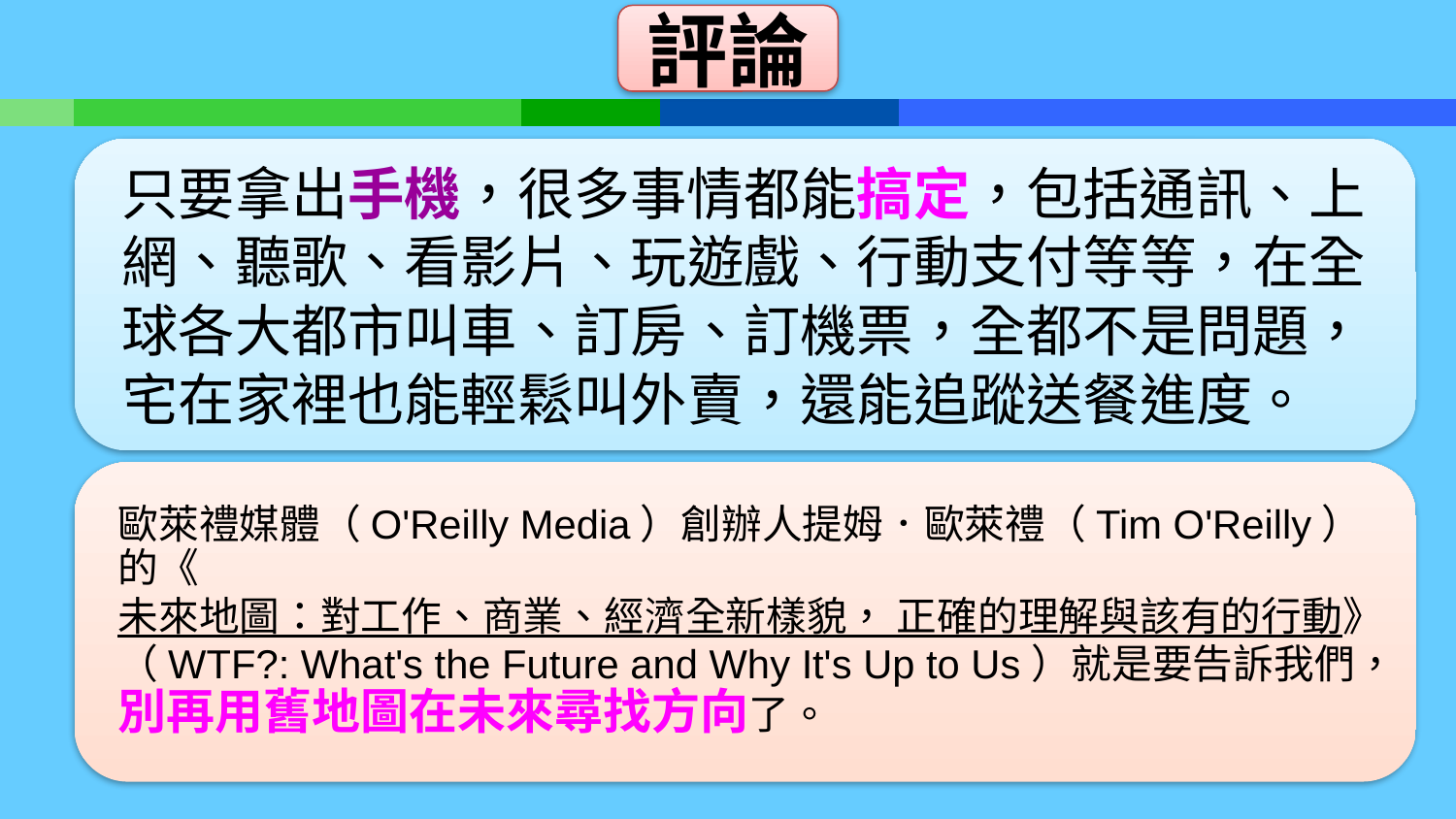

評論
只要拿出手機，很多事情都能搞定，包括通訊、上網、聽歌、看影片、玩遊戲、行動支付等等，在全球各大都市叫車、訂房、訂機票，全都不是問題，宅在家裡也能輕鬆叫外賣，還能追蹤送餐進度。

歐萊禮媒體（O'Reilly Media）創辦人提姆．歐萊禮（Tim O'Reilly）的《未來地圖：對工作、商業、經濟全新樣貌， 正確的理解與該有的行動》（WTF?: What's the Future and Why It's Up to Us）就是要告訴我們，別再用舊地圖在未來尋找方向了。